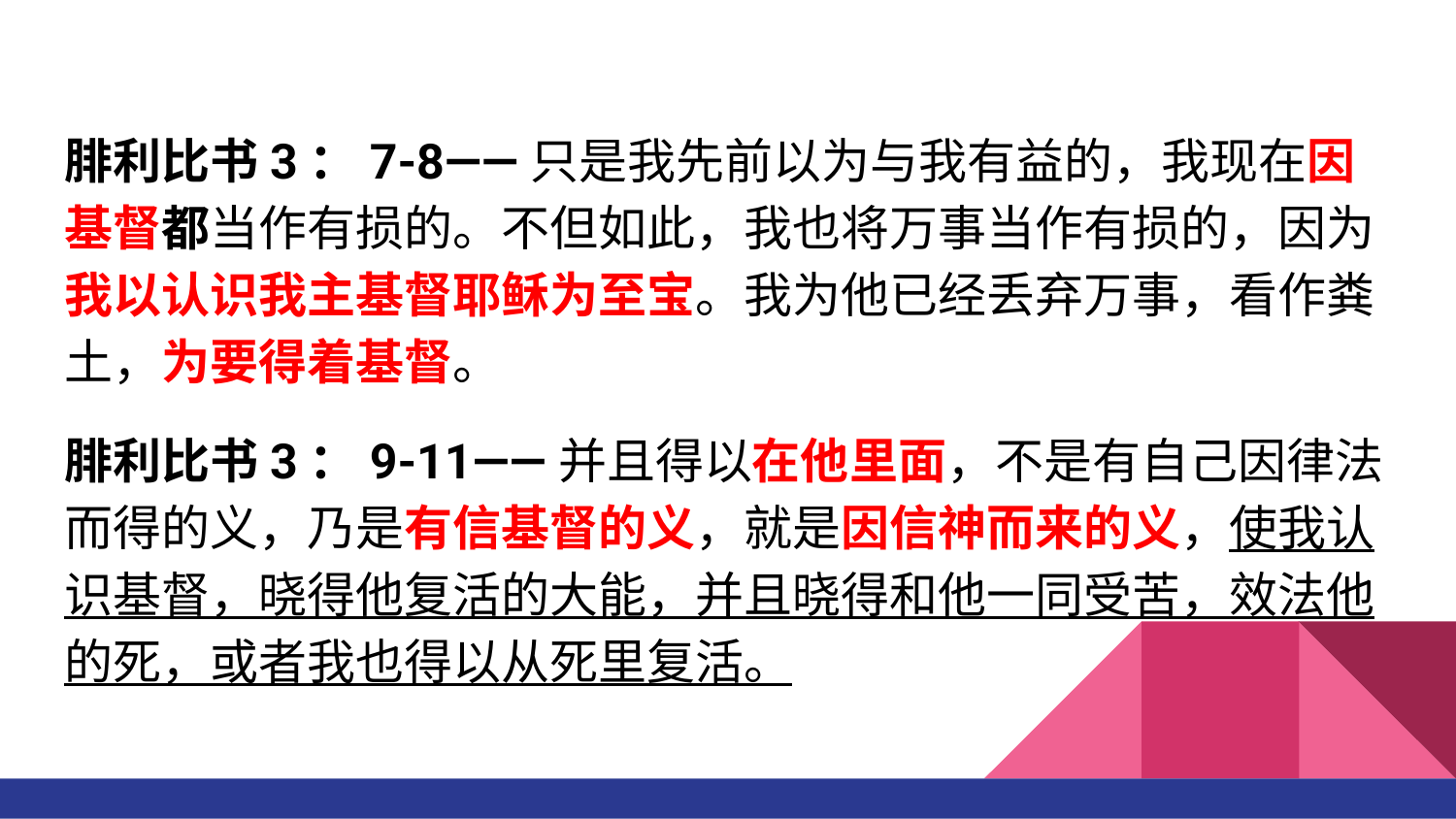

腓利比书3：7-8——只是我先前以为与我有益的，我现在因基督都当作有损的。不但如此，我也将万事当作有损的，因为我以认识我主基督耶稣为至宝。我为他已经丢弃万事，看作粪土，为要得着基督。
腓利比书3：9-11——并且得以在他里面，不是有自己因律法而得的义，乃是有信基督的义，就是因信神而来的义，使我认识基督，晓得他复活的大能，并且晓得和他一同受苦，效法他的死，或者我也得以从死里复活。